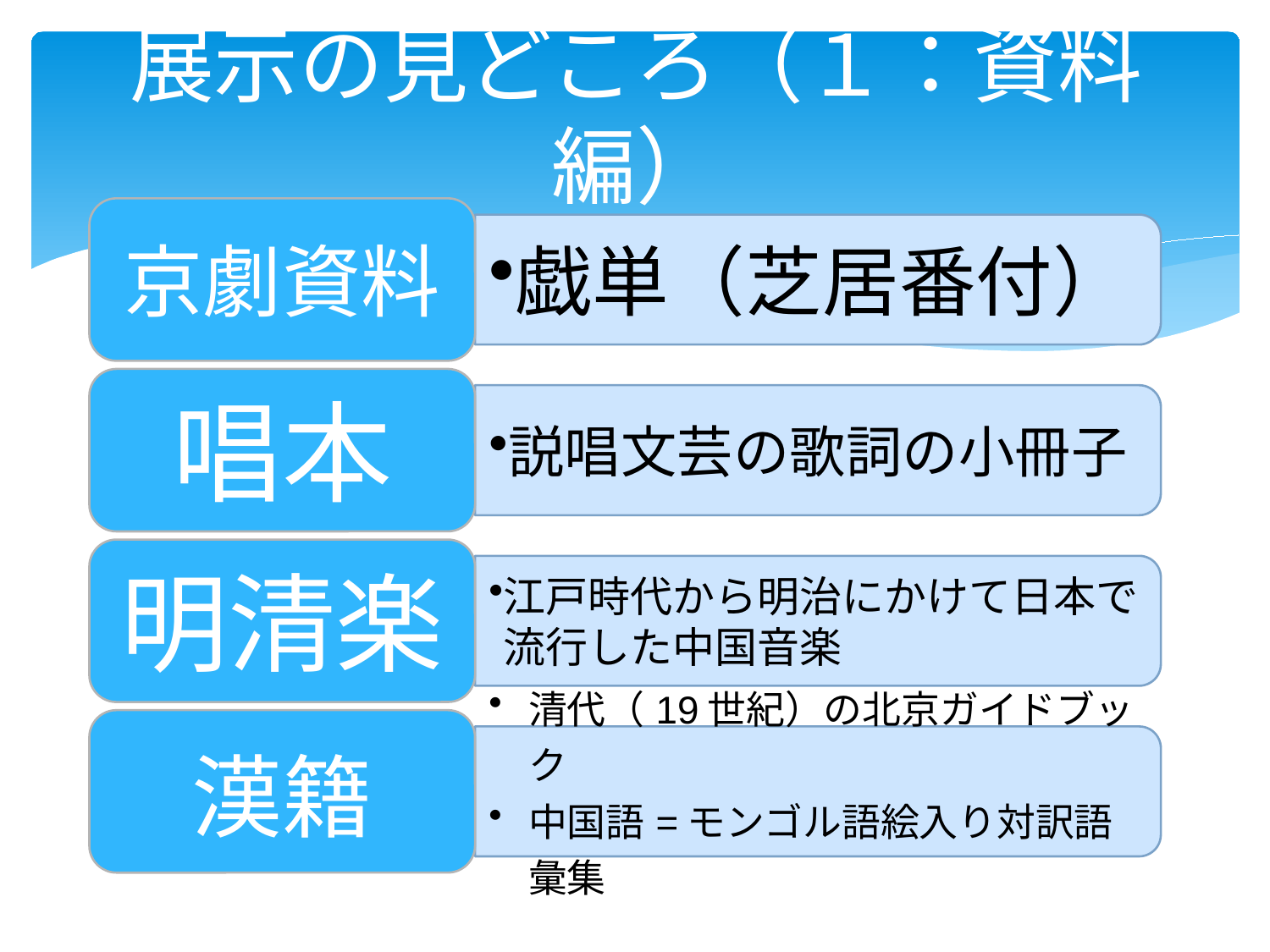

# 展示の見どころ（１：資料編）
京劇資料
戯単（芝居番付）
江戸時代から明治にかけて日本で流行した中国音楽
漢籍
中国語=モンゴル語絵入り対訳語彙集
明清楽
唱本
説唱文芸の歌詞の小冊子